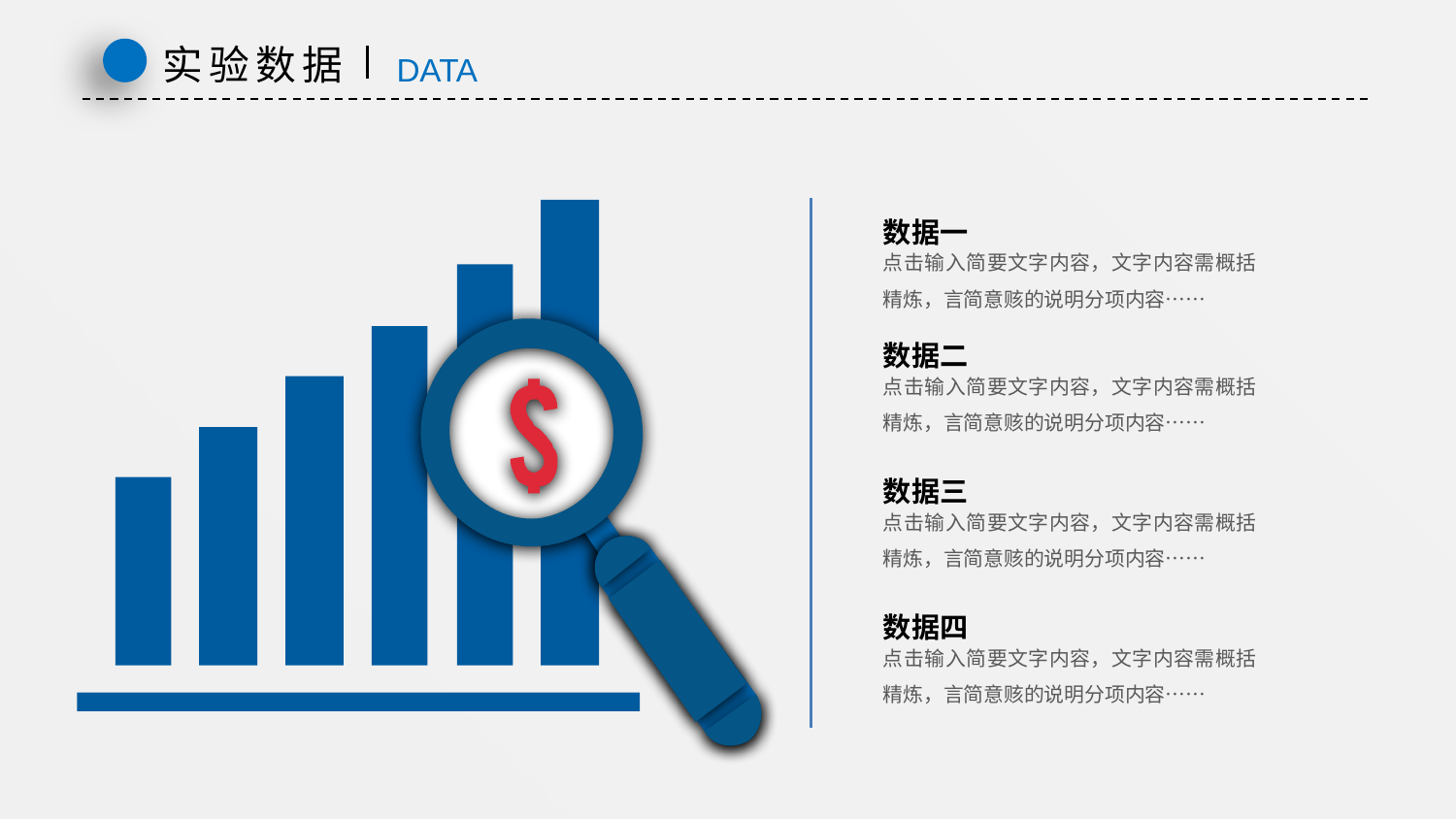

实验数据

DATA
数据一
点击输入简要文字内容，文字内容需概括精炼，言简意赅的说明分项内容……

数据二
点击输入简要文字内容，文字内容需概括精炼，言简意赅的说明分项内容……
数据三
点击输入简要文字内容，文字内容需概括精炼，言简意赅的说明分项内容……
数据四
点击输入简要文字内容，文字内容需概括精炼，言简意赅的说明分项内容……
延时符